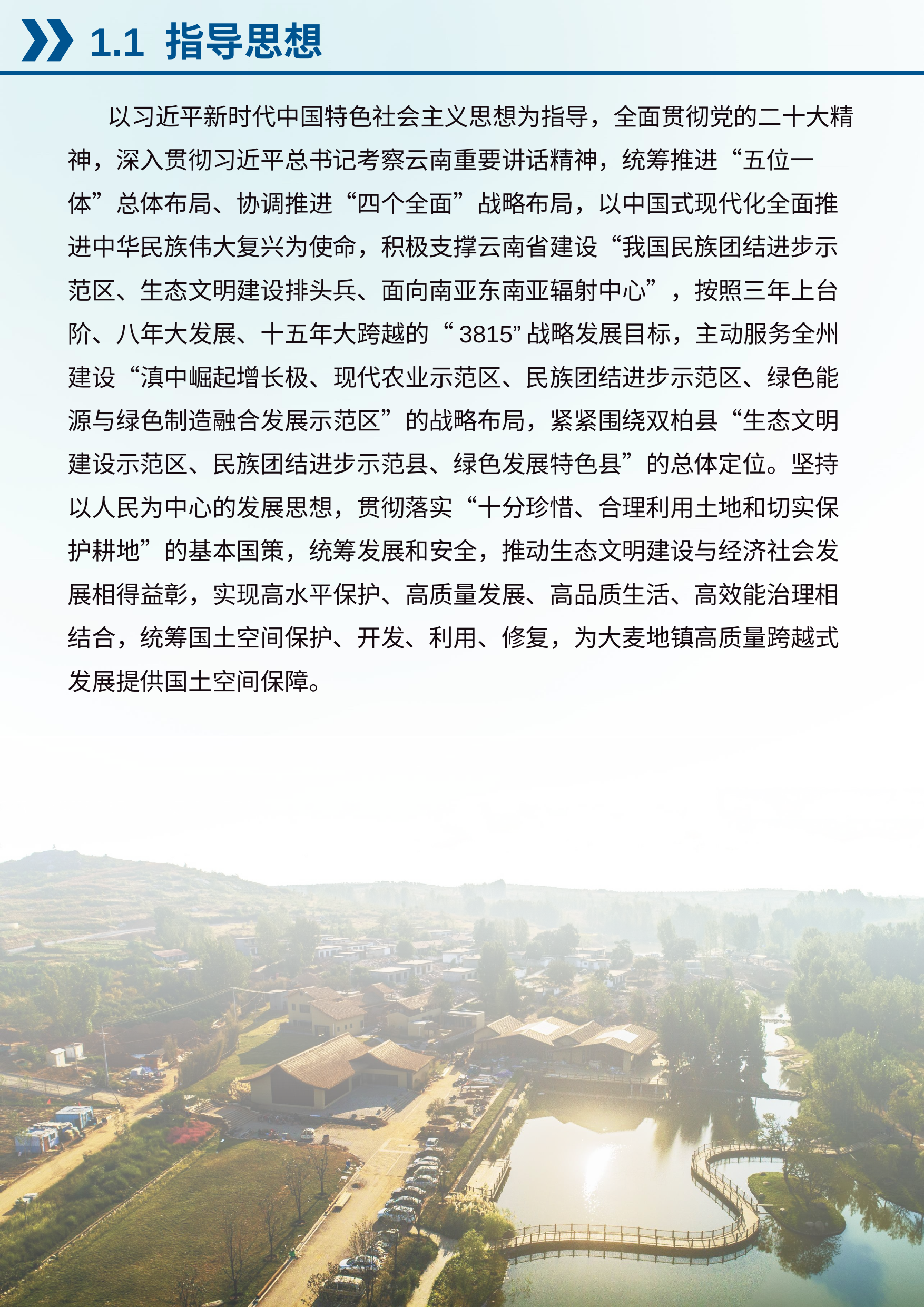

1.1 指导思想

以习近平新时代中国特色社会主义思想为指导，全面贯彻党的二十大精神，深入贯彻习近平总书记考察云南重要讲话精神，统筹推进“五位一体”总体布局、协调推进“四个全面”战略布局，以中国式现代化全面推进中华民族伟大复兴为使命，积极支撑云南省建设“我国民族团结进步示范区、生态文明建设排头兵、面向南亚东南亚辐射中心”，按照三年上台阶、八年大发展、十五年大跨越的“3815”战略发展目标，主动服务全州建设“滇中崛起增长极、现代农业示范区、民族团结进步示范区、绿色能源与绿色制造融合发展示范区”的战略布局，紧紧围绕双柏县“生态文明建设示范区、民族团结进步示范县、绿色发展特色县”的总体定位。坚持以人民为中心的发展思想，贯彻落实“十分珍惜、合理利用土地和切实保护耕地”的基本国策，统筹发展和安全，推动生态文明建设与经济社会发展相得益彰，实现高水平保护、高质量发展、高品质生活、高效能治理相结合，统筹国土空间保护、开发、利用、修复，为大麦地镇高质量跨越式发展提供国土空间保障。